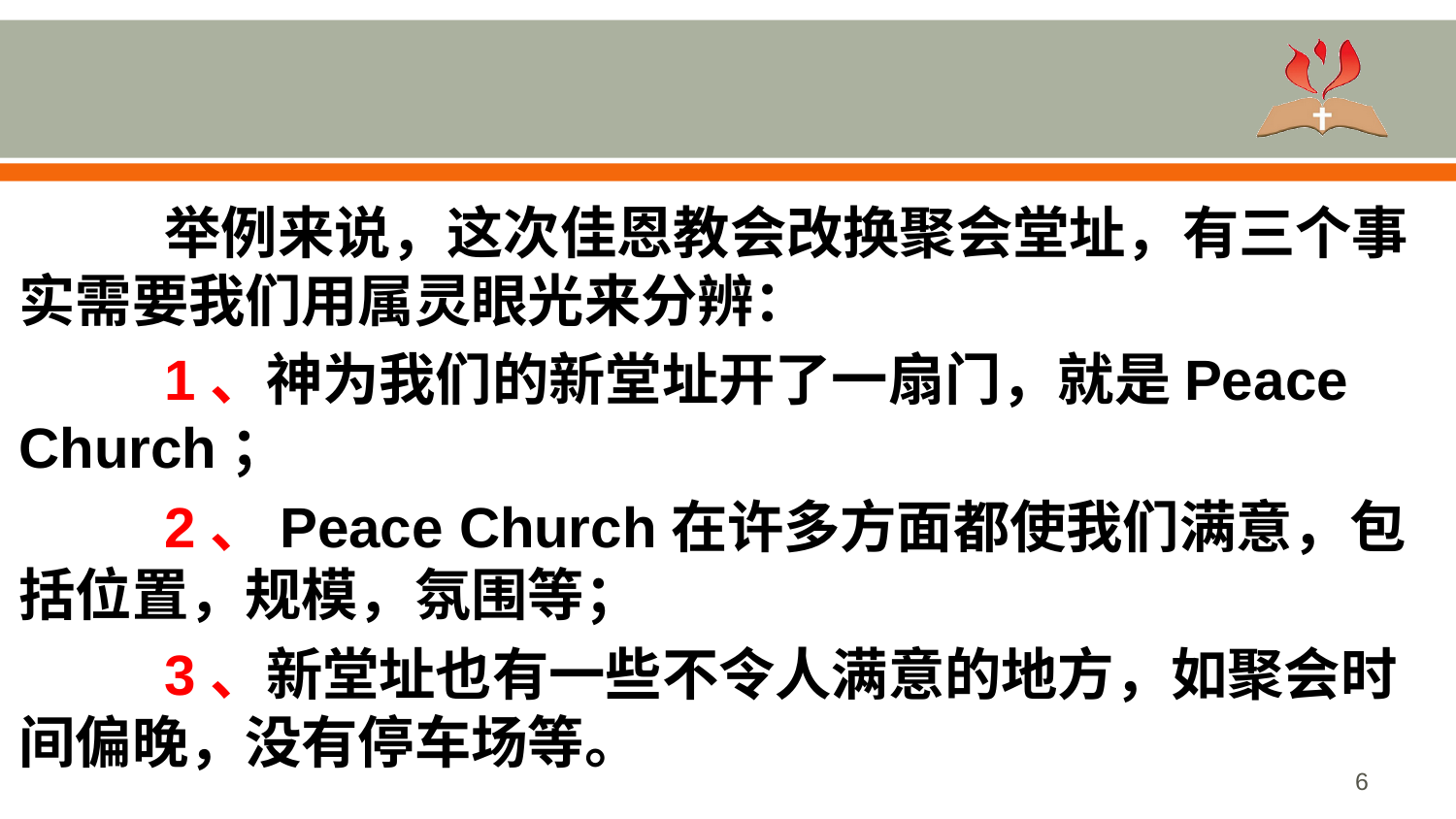

举例来说，这次佳恩教会改换聚会堂址，有三个事实需要我们用属灵眼光来分辨：
	1、神为我们的新堂址开了一扇门，就是Peace Church；
	2、Peace Church在许多方面都使我们满意，包括位置，规模，氛围等；
	3、新堂址也有一些不令人满意的地方，如聚会时间偏晚，没有停车场等。
6